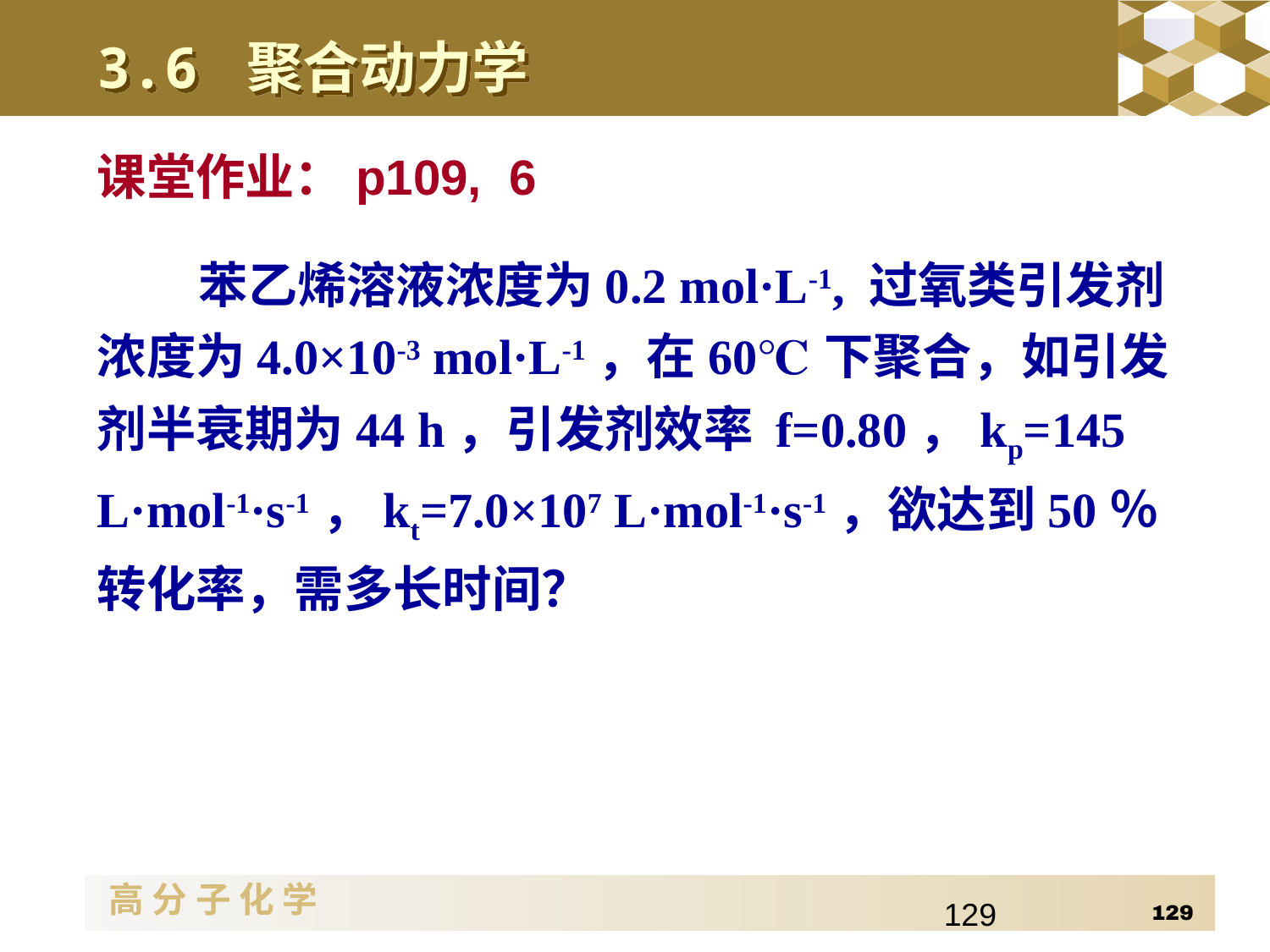

3.6 聚合动力学

课堂作业：p109,  6
        苯乙烯溶液浓度为0.2 mol·L-1, 过氧类引发剂浓度为4.0×10-3 mol·L-1，在60℃下聚合，如引发剂半衰期为44 h，引发剂效率 f=0.80，kp=145 L·mol-1·s-1，kt=7.0×107 L·mol-1·s-1，欲达到50％转化率，需多长时间？
129